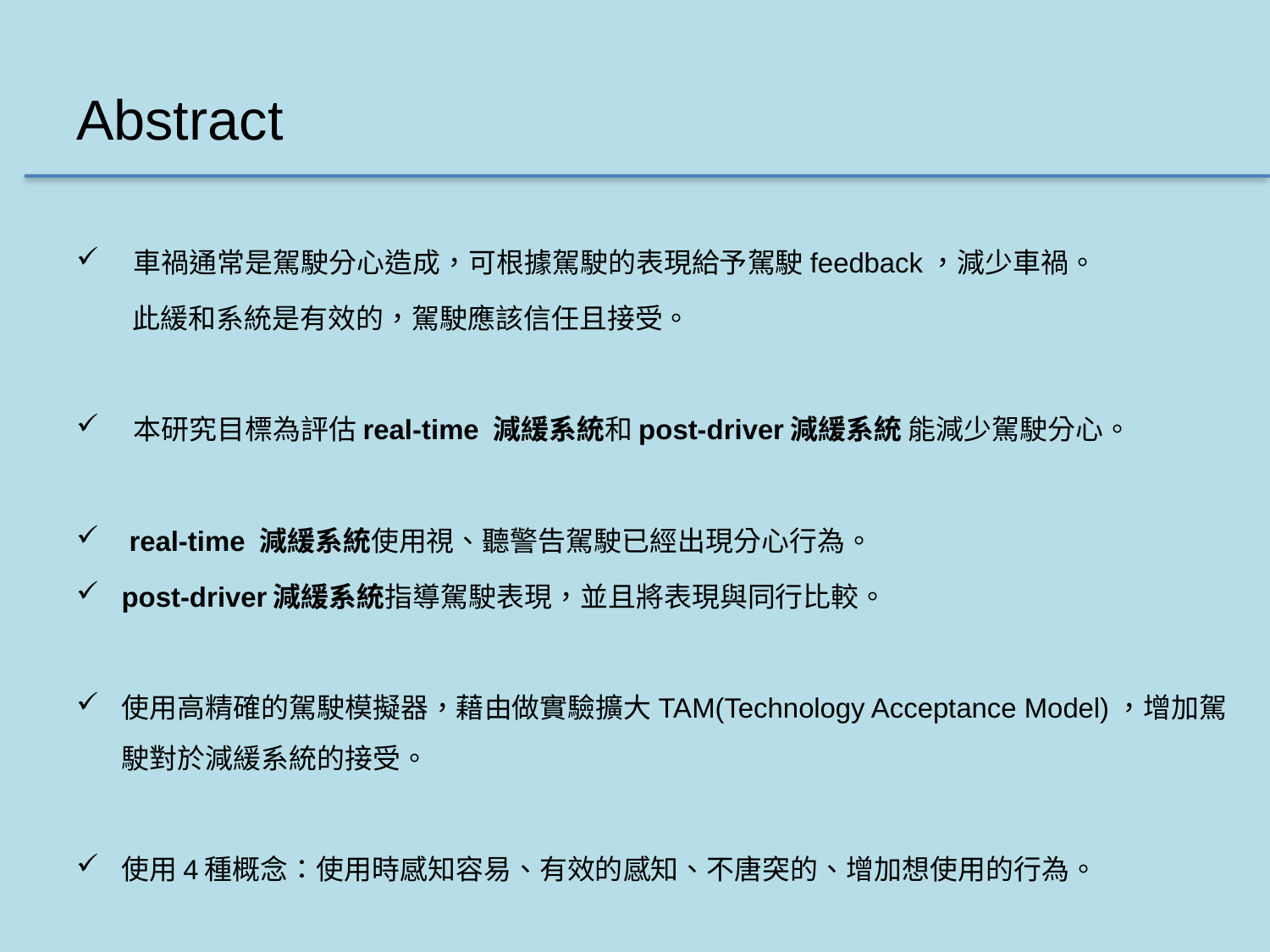

# Abstract
 車禍通常是駕駛分心造成，可根據駕駛的表現給予駕駛feedback，減少車禍。
        此緩和系統是有效的，駕駛應該信任且接受。

 本研究目標為評估real-time 減緩系統和post-driver減緩系統 能減少駕駛分心。

 real-time 減緩系統使用視、聽警告駕駛已經出現分心行為。
post-driver減緩系統指導駕駛表現，並且將表現與同行比較。

使用高精確的駕駛模擬器，藉由做實驗擴大TAM(Technology Acceptance Model)，增加駕駛對於減緩系統的接受。

使用4種概念：使用時感知容易、有效的感知、不唐突的、增加想使用的行為。